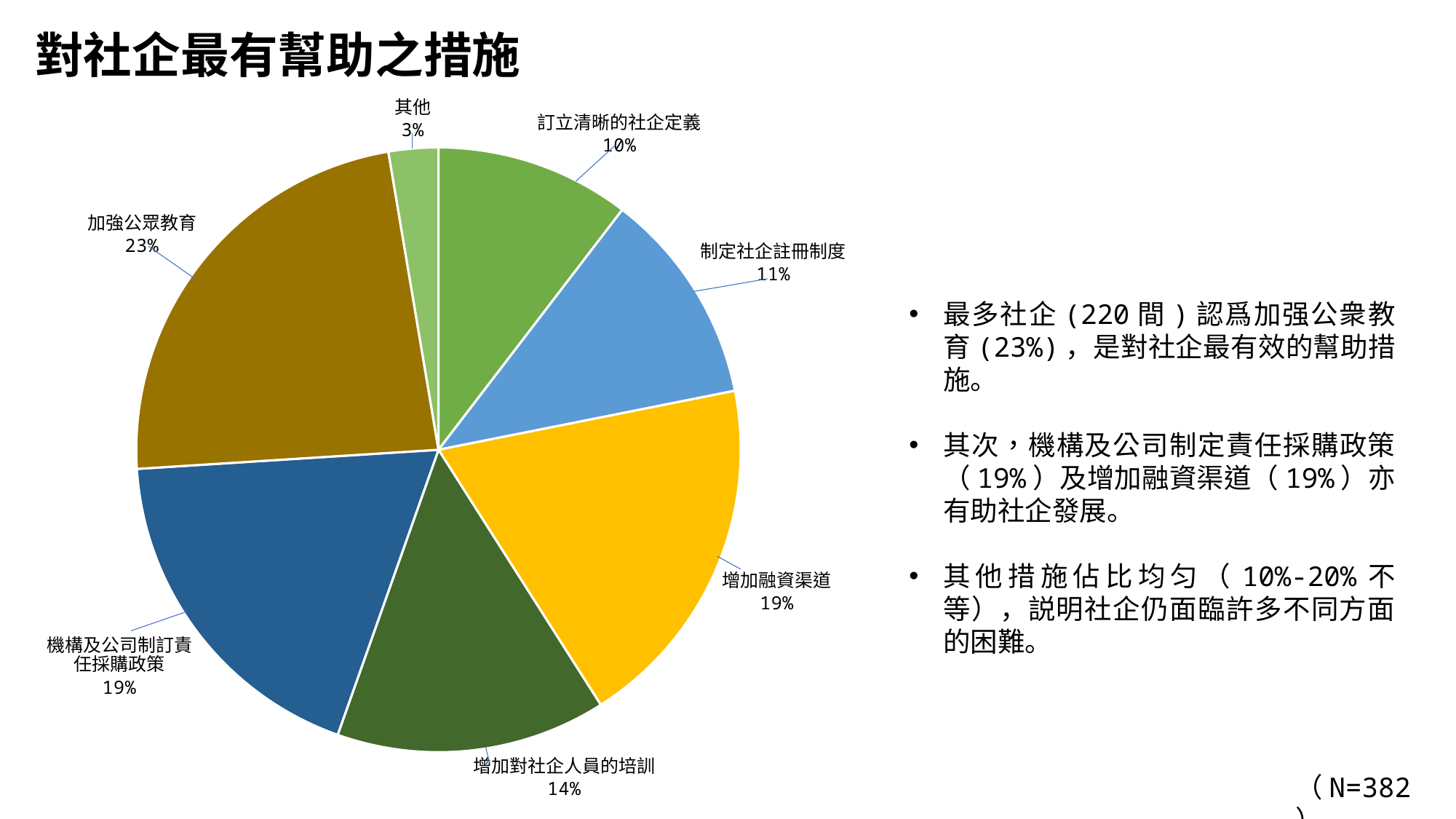

對社企最有幫助之措施

### Chart

| Category | 匯總 |
|---|---|
| 訂立清晰的社企定義 | 98.0 |
| 制定社企註冊制度 | 108.0 |
| 增加融資渠道 | 180.0 |
| 增加對社企人員的培訓 | 136.0 |
| 機構及公司制訂責任採購政策 | 175.0 |
| 加強公眾教育 | 220.0 |
| 其他 | 25.0 |
最多社企(220間)認爲加强公衆教育(23%)，是對社企最有效的幫助措施。

其次，機構及公司制定責任採購政策（19%）及增加融資渠道（19%）亦有助社企發展。

其他措施佔比均匀（10%-20%不等），説明社企仍面臨許多不同方面的困難。

（N=382）